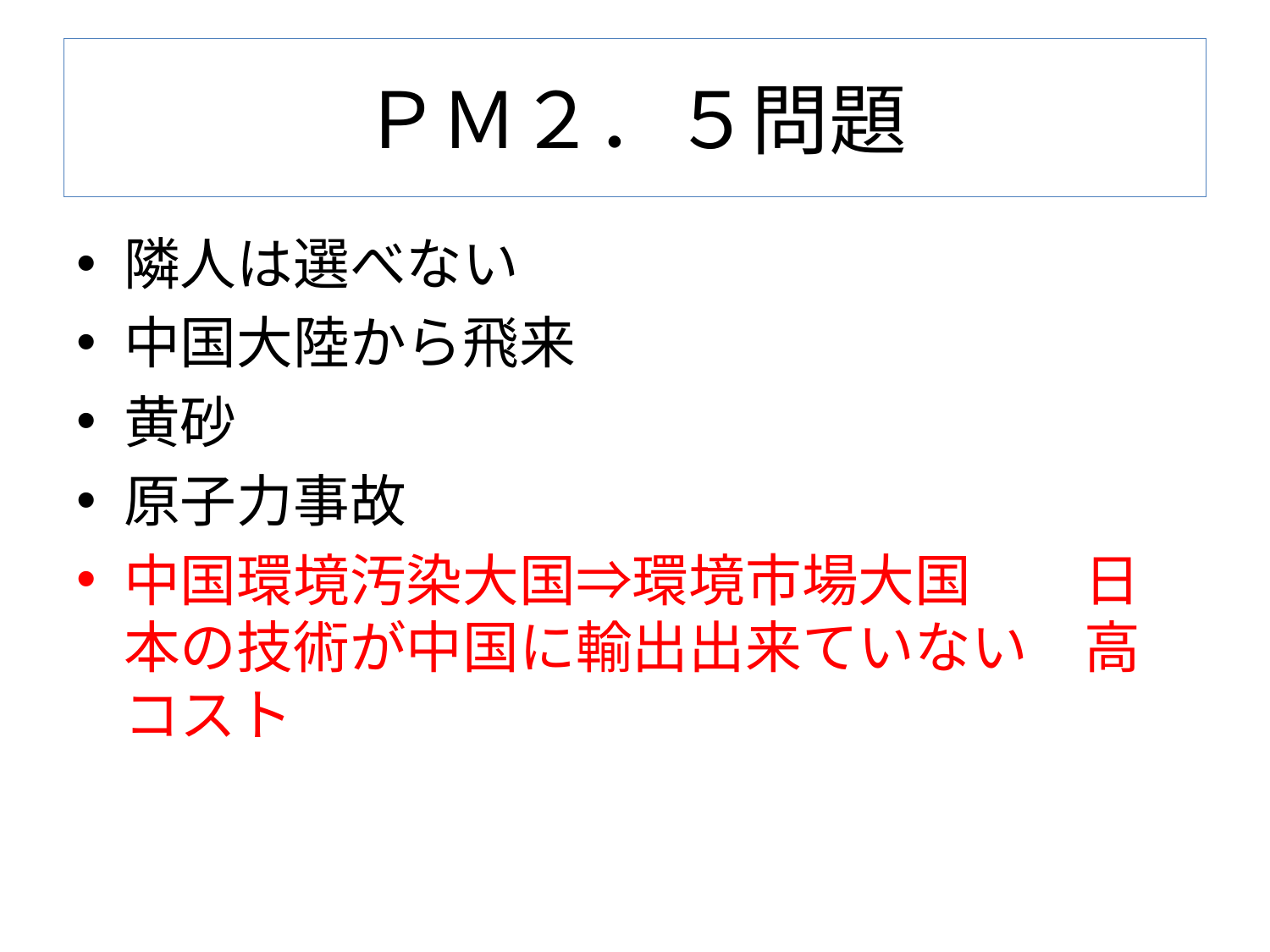

# ＰＭ２．５問題
隣人は選べない
中国大陸から飛来
黄砂
原子力事故
中国環境汚染大国⇒環境市場大国　　日本の技術が中国に輸出出来ていない　高コスト